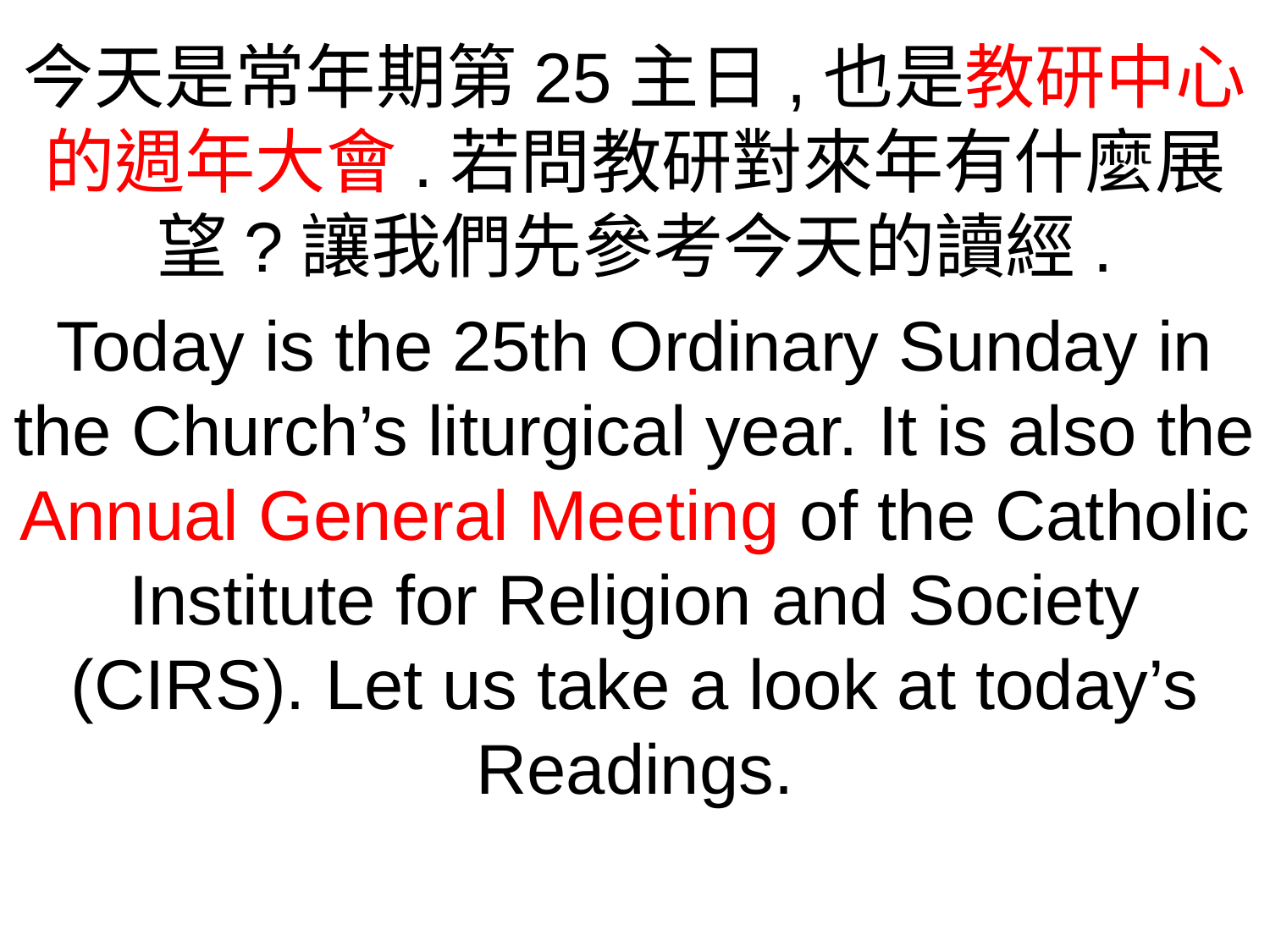

今天是常年期第25主日,也是教研中心的週年大會.若問教研對來年有什麼展望?讓我們先參考今天的讀經.
Today is the 25th Ordinary Sunday in the Church’s liturgical year. It is also the Annual General Meeting of the Catholic Institute for Religion and Society (CIRS). Let us take a look at today’s Readings.